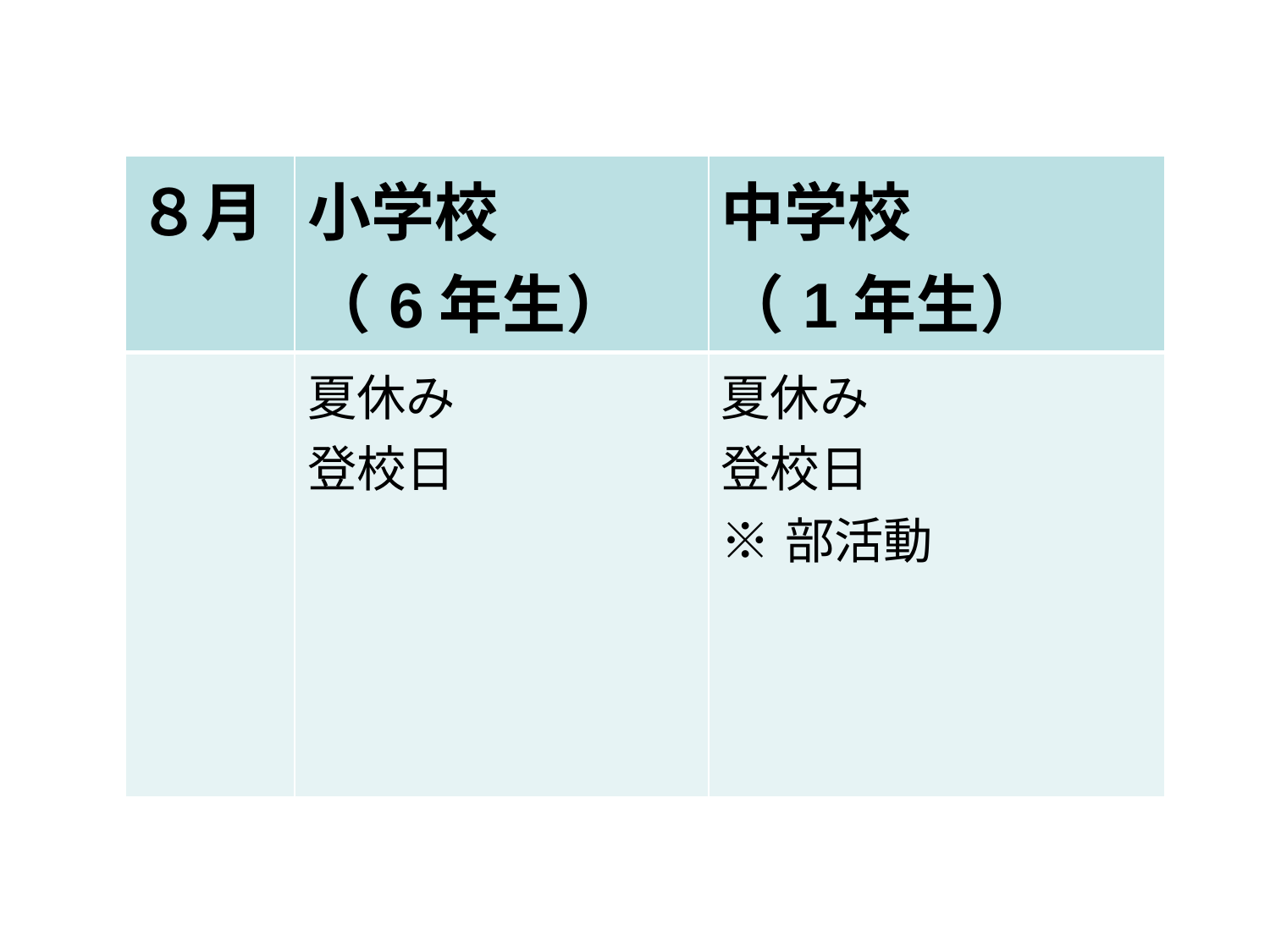

| ８月 | 小学校 （6年生） | 中学校 （1年生） |
| --- | --- | --- |
|  | 夏休み 登校日 | 夏休み 登校日 ※部活動 |